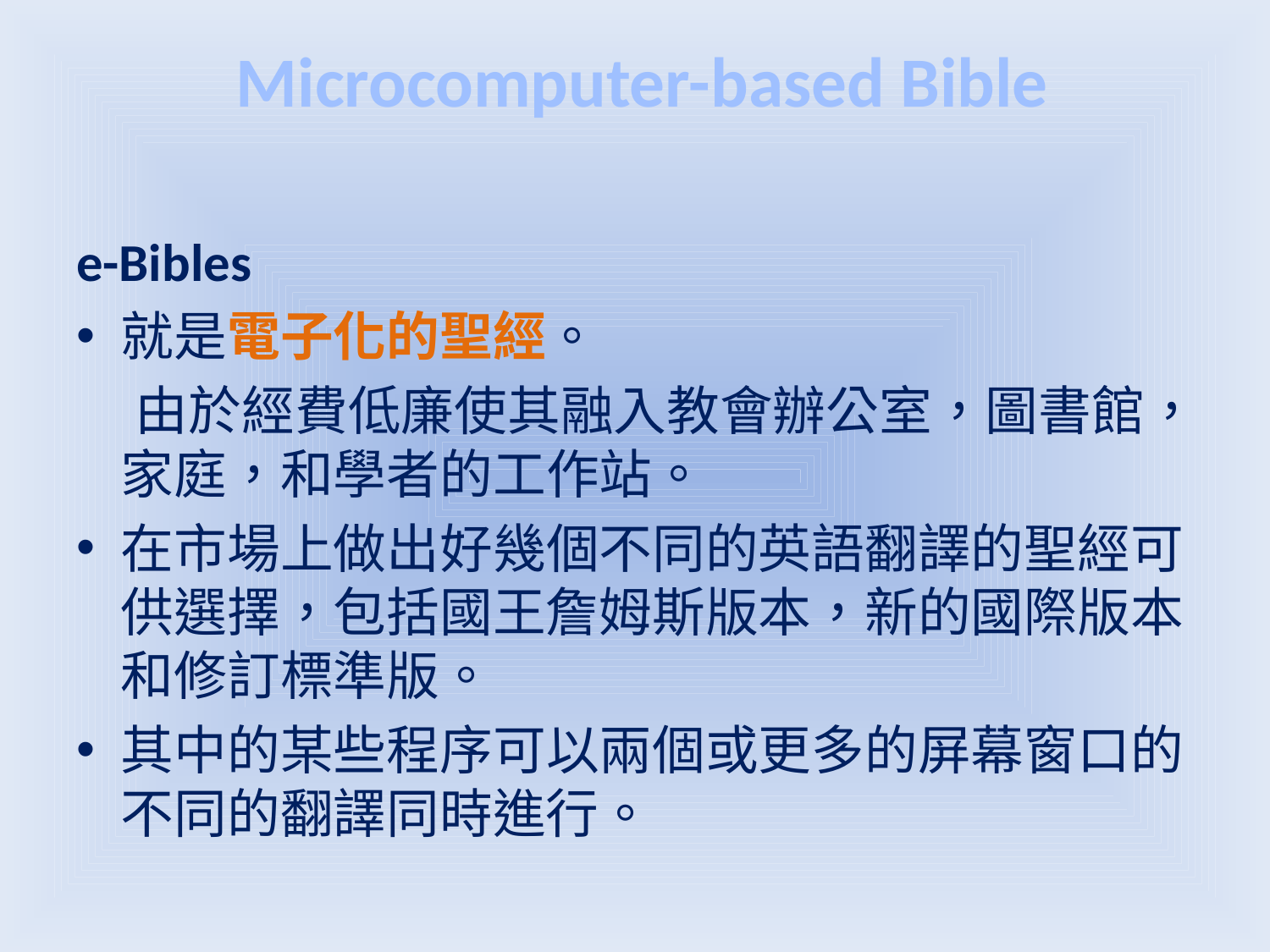

Microcomputer-based Bible
e-Bibles
就是電子化的聖經。
    由於經費低廉使其融入教會辦公室，圖書館，家庭，和學者的工作站。
在市場上做出好幾個不同的英語翻譯的聖經可供選擇，包括國王詹姆斯版本，新的國際版本和修訂標準版。
其中的某些程序可以兩個或更多的屏幕窗口的不同的翻譯同時進行。